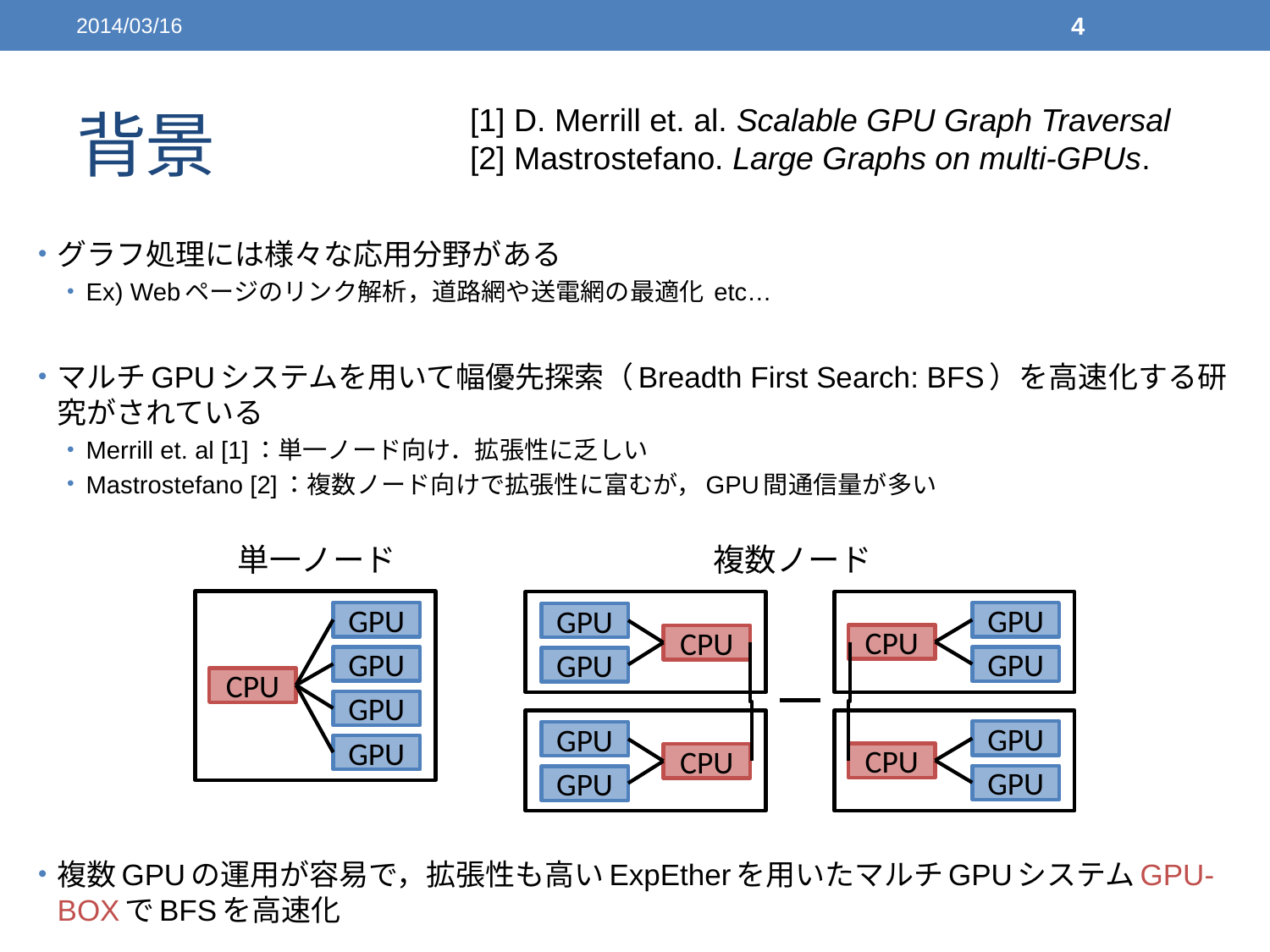

2014/03/16
4
# 背景
[1] D. Merrill et. al. Scalable GPU Graph Traversal
[2] Mastrostefano. Large Graphs on multi-GPUs.
グラフ処理には様々な応用分野がある
Ex) Webページのリンク解析，道路網や送電網の最適化 etc…

マルチGPUシステムを用いて幅優先探索（Breadth First Search: BFS）を高速化する研究がされている
Merrill et. al [1]：単一ノード向け．拡張性に乏しい
Mastrostefano [2]：複数ノード向けで拡張性に富むが，GPU間通信量が多い

複数GPUの運用が容易で，拡張性も高いExpEtherを用いたマルチGPUシステムGPU-BOXでBFSを高速化
単一ノード
複数ノード

GPU
GPU
CPU
GPU
GPU

GPU
CPU
GPU

GPU
CPU
GPU

GPU
CPU
GPU

GPU
CPU
GPU